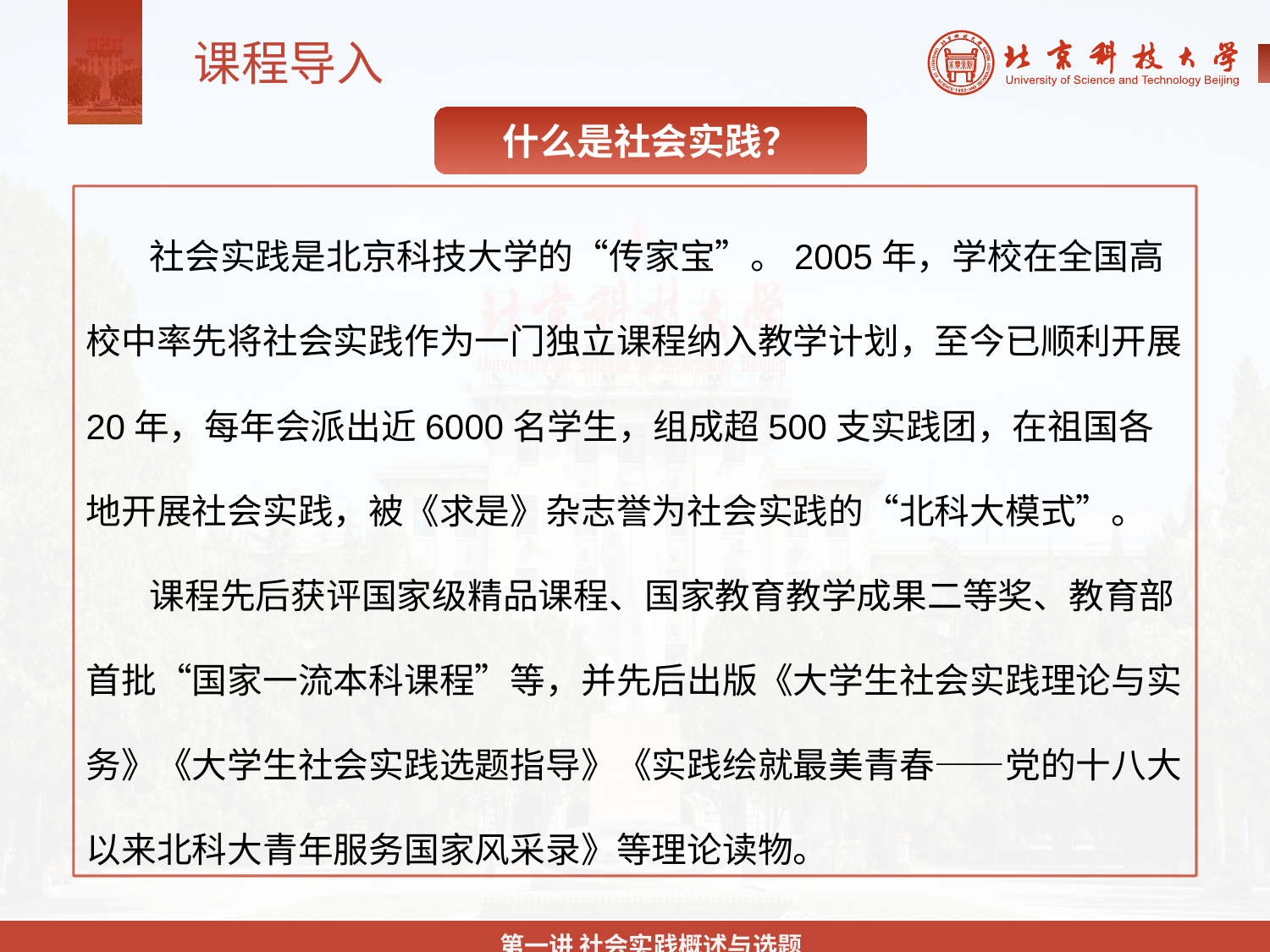

课程导入
什么是社会实践？
社会实践是北京科技大学的“传家宝”。2005年，学校在全国高校中率先将社会实践作为一门独立课程纳入教学计划，至今已顺利开展20年，每年会派出近6000名学生，组成超500支实践团，在祖国各地开展社会实践，被《求是》杂志誉为社会实践的“北科大模式”。
课程先后获评国家级精品课程、国家教育教学成果二等奖、教育部首批“国家一流本科课程”等，并先后出版《大学生社会实践理论与实务》《大学生社会实践选题指导》《实践绘就最美青春——党的十八大以来北科大青年服务国家风采录》等理论读物。